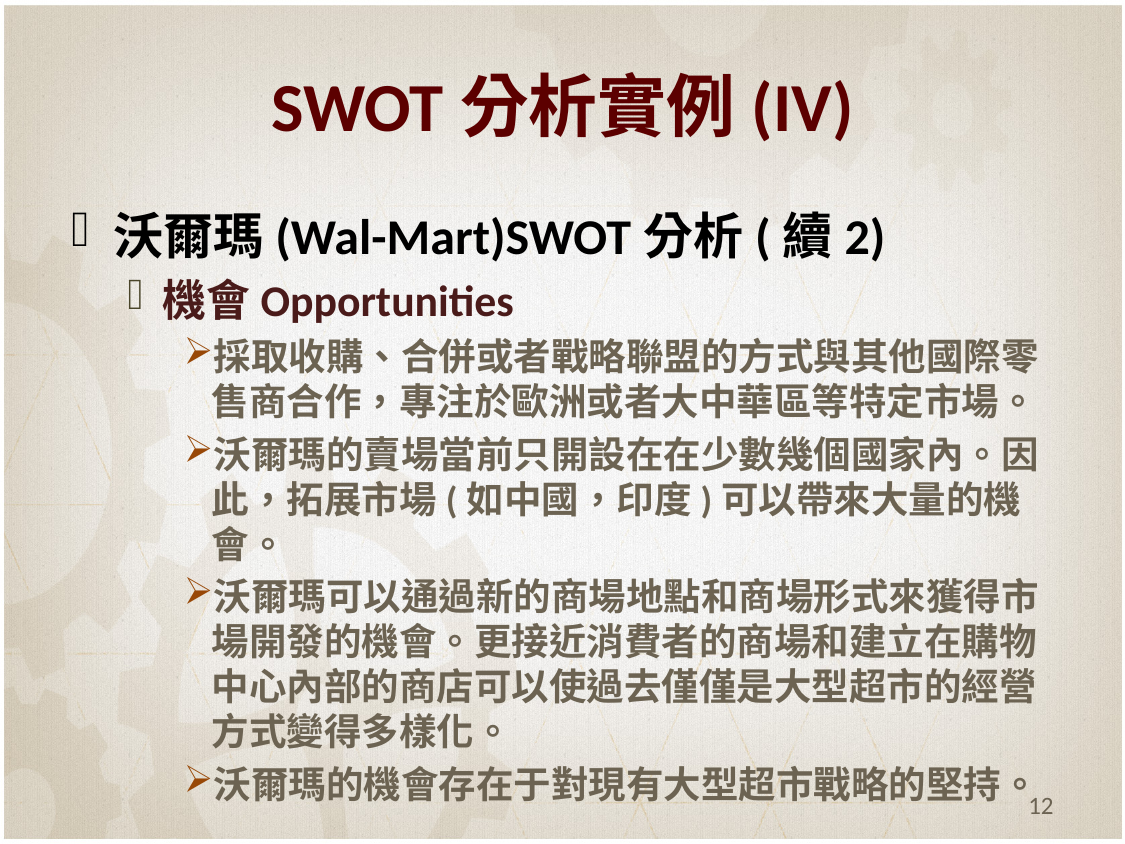

# SWOT分析實例(IV)
沃爾瑪(Wal-Mart)SWOT分析(續2)
機會Opportunities
採取收購、合併或者戰略聯盟的方式與其他國際零售商合作，專注於歐洲或者大中華區等特定市場。
沃爾瑪的賣場當前只開設在在少數幾個國家內。因此，拓展市場(如中國，印度)可以帶來大量的機會。
沃爾瑪可以通過新的商場地點和商場形式來獲得市場開發的機會。更接近消費者的商場和建立在購物中心內部的商店可以使過去僅僅是大型超市的經營方式變得多樣化。
沃爾瑪的機會存在于對現有大型超市戰略的堅持。
12